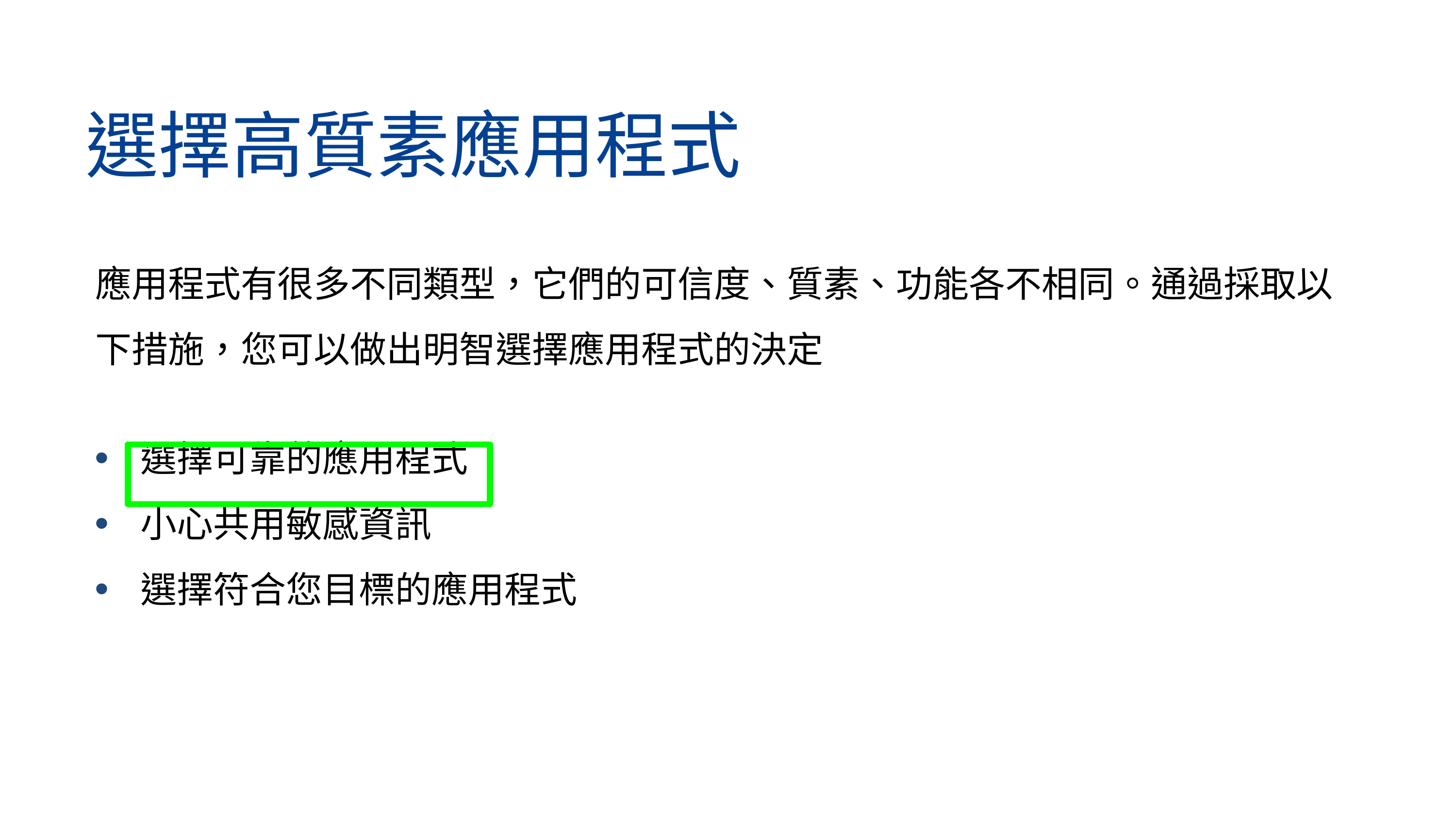

選擇高質素應用程式
應用程式有很多不同類型，它們的可信度、質素、功能各不相同。通過採取以下措施，您可以做出明智選擇應用程式的決定
選擇可靠的應用程式
小心共用敏感資訊
選擇符合您目標的應用程式